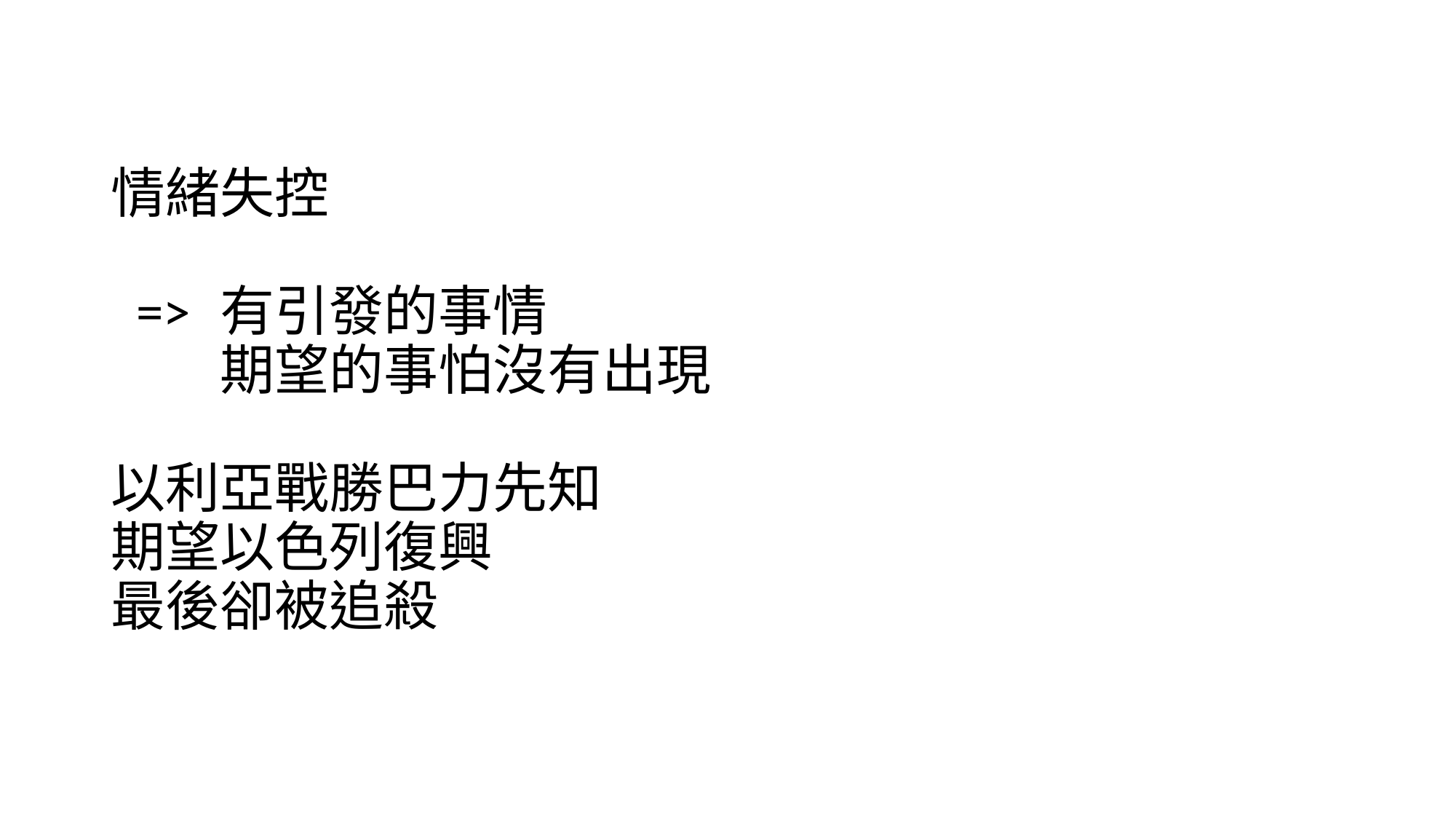

# 情緒失控 =>	有引發的事情 期望的事怕沒有出現 以利亞戰勝巴力先知 期望以色列復興 最後卻被追殺